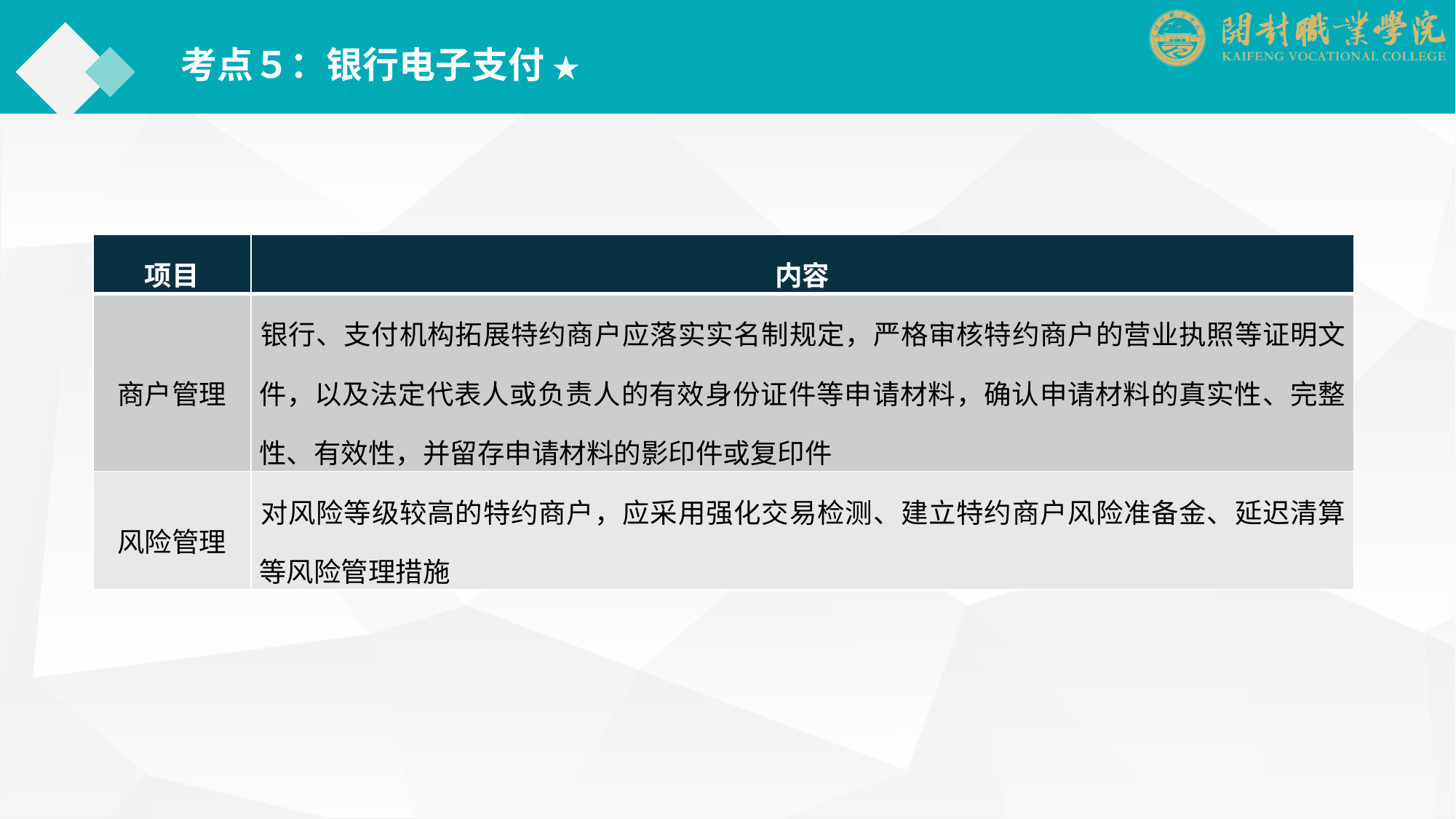

考点５：银行电子支付 ★
| 项目 | 内容 |
| --- | --- |
| 商户管理 | 银行、支付机构拓展特约商户应落实实名制规定，严格审核特约商户的营业执照等证明文件，以及法定代表人或负责人的有效身份证件等申请材料，确认申请材料的真实性、完整性、有效性，并留存申请材料的影印件或复印件 |
| 风险管理 | 对风险等级较高的特约商户，应采用强化交易检测、建立特约商户风险准备金、延迟清算等风险管理措施 |